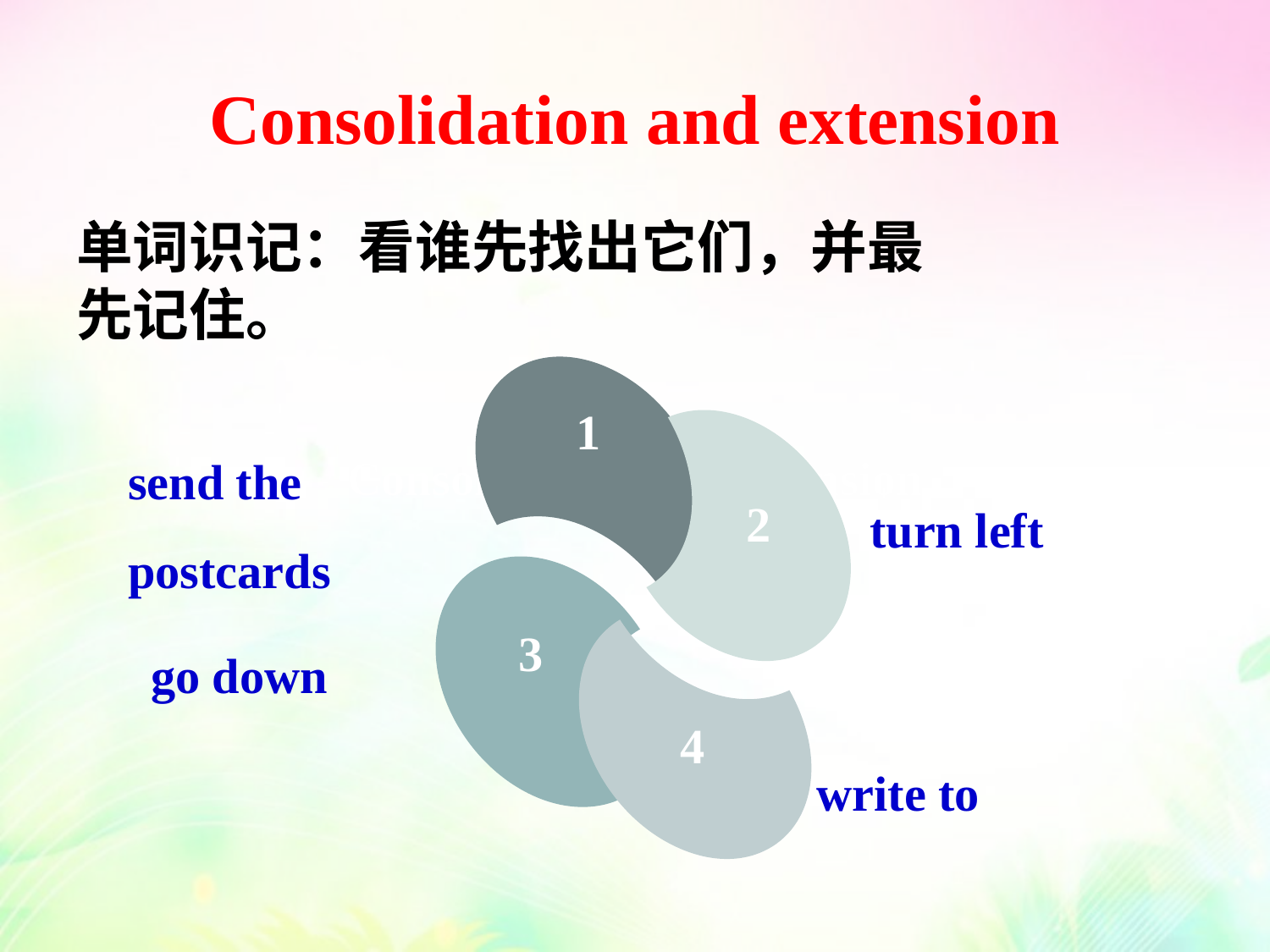

Consolidation and extension
Consolidation and extension
单词识记：看谁先找出它们，并最先记住。

1
send the postcards

turn left
2

go down
3
4
write to